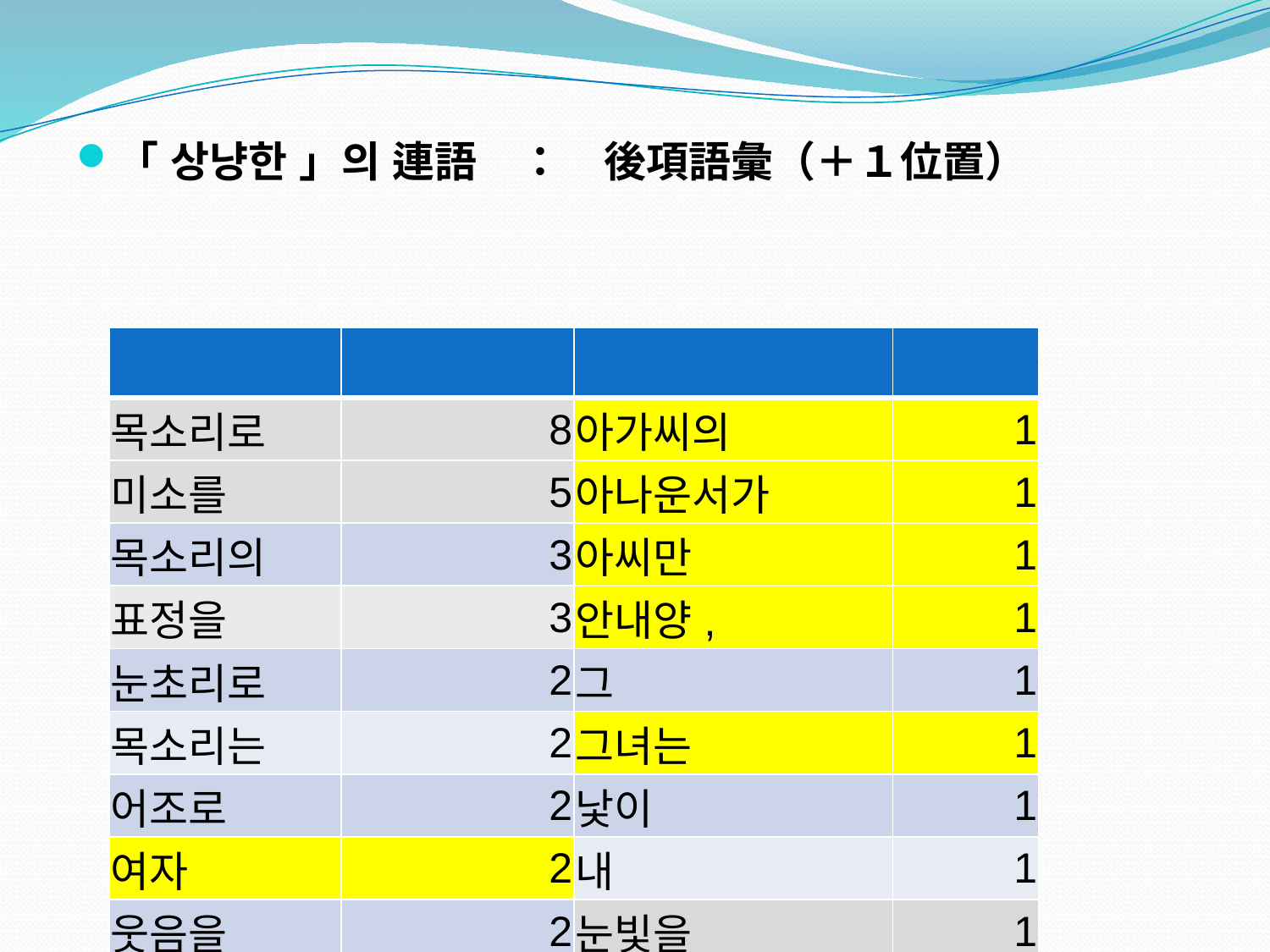

#
「 상냥한 」의 連語　：　後項語彙（＋１位置）

|  |  |  |  |
| --- | --- | --- | --- |
| 목소리로 | 8 | 아가씨의 | 1 |
| 미소를 | 5 | 아나운서가 | 1 |
| 목소리의 | 3 | 아씨만 | 1 |
| 표정을 | 3 | 안내양, | 1 |
| 눈초리로 | 2 | 그 | 1 |
| 목소리는 | 2 | 그녀는 | 1 |
| 어조로 | 2 | 낯이 | 1 |
| 여자 | 2 | 내 | 1 |
| 웃음을 | 2 | 눈빛을 | 1 |
| 친절을 | 2 | 눈이 | 1 |